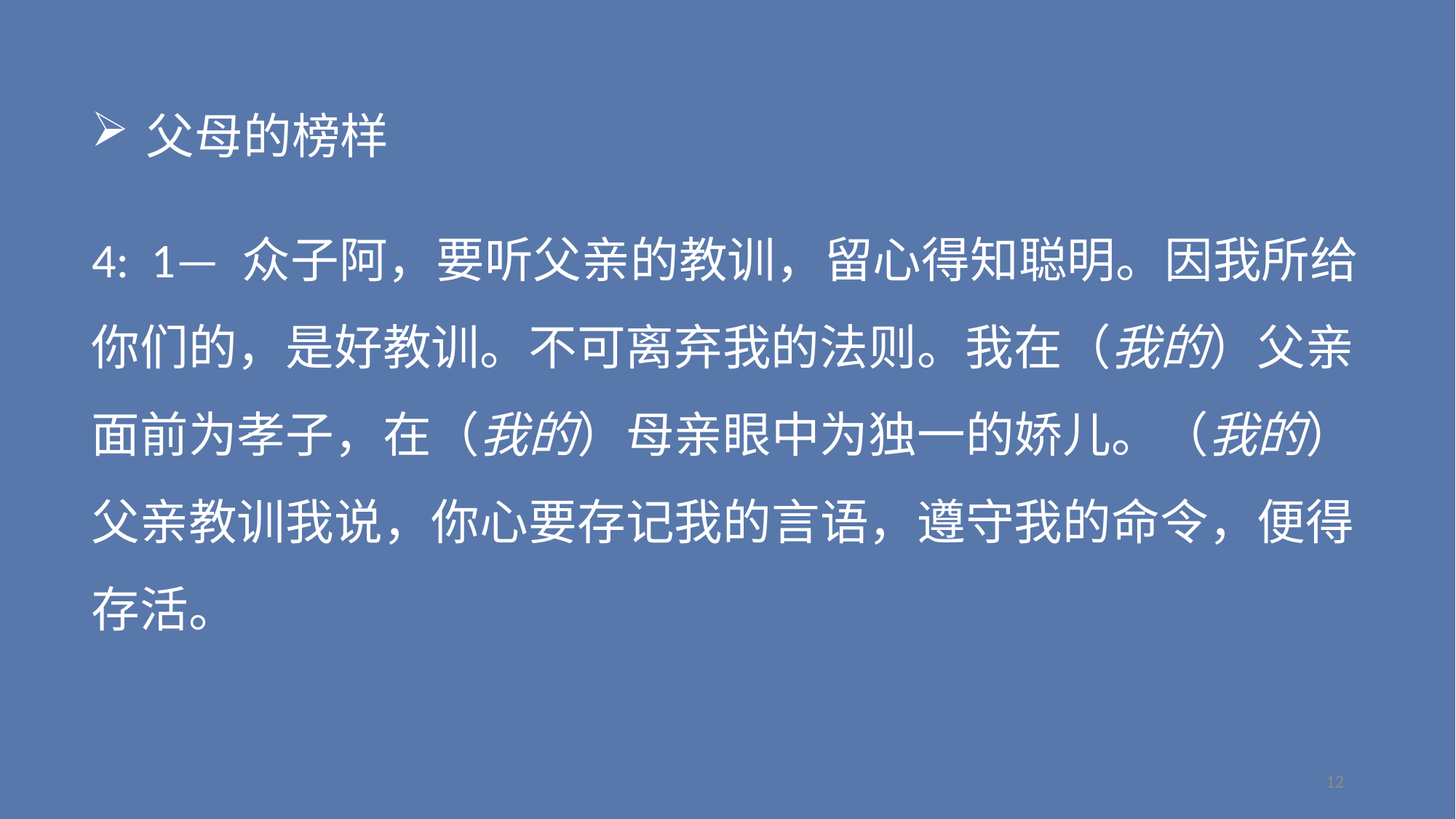

父母的榜样
4:  1— 众子阿，要听父亲的教训，留心得知聪明。因我所给你们的，是好教训。不可离弃我的法则。我在（我的）父亲面前为孝子，在（我的）母亲眼中为独一的娇儿。（我的）父亲教训我说，你心要存记我的言语，遵守我的命令，便得存活。
12